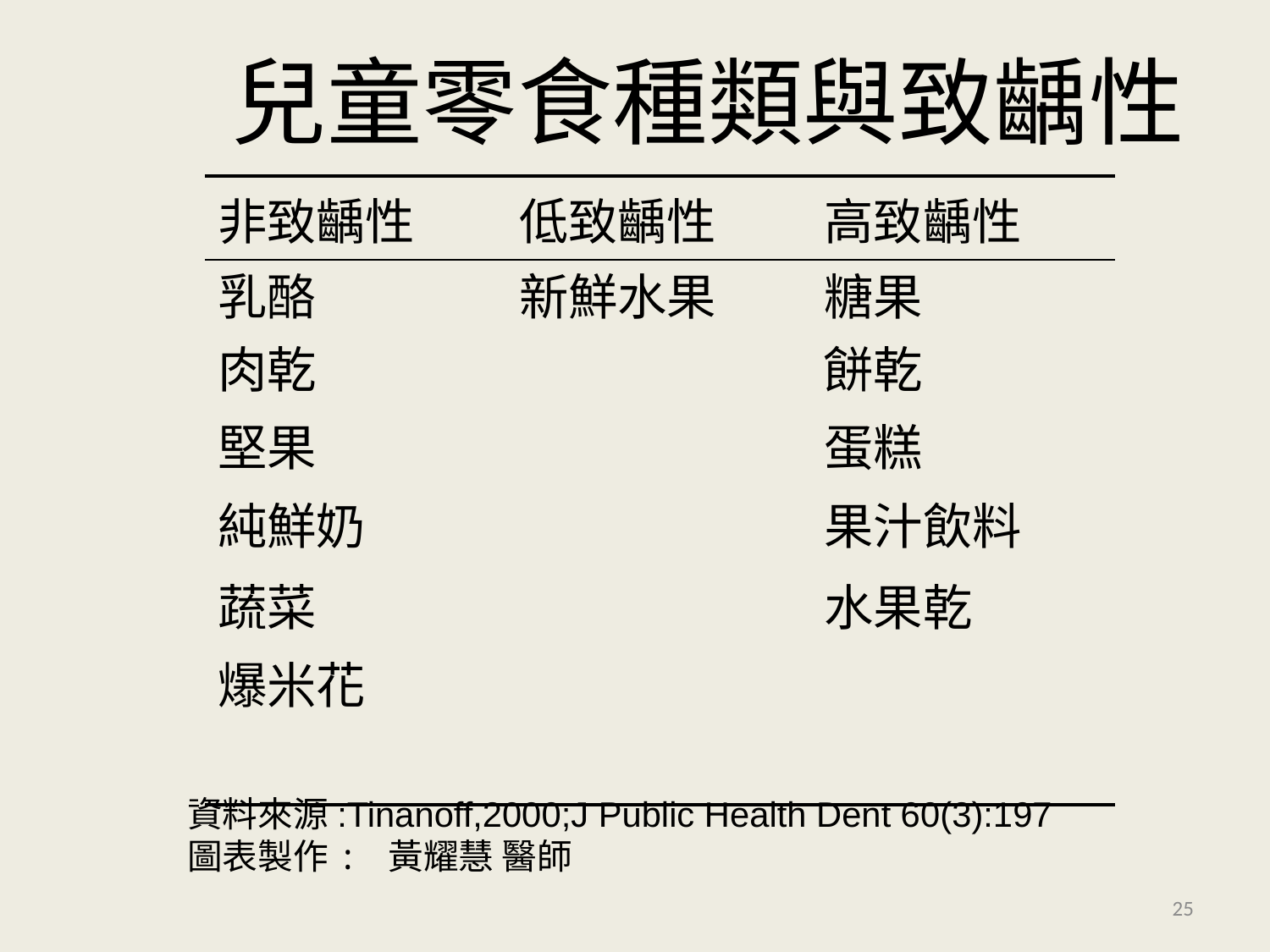

# 兒童零食種類與致齲性
| 非致齲性 | 低致齲性 | 高致齲性 |
| --- | --- | --- |
| 乳酪 | 新鮮水果 | 糖果 |
| 肉乾 |  | 餅乾 |
| 堅果 |  | 蛋糕 |
| 純鮮奶 |  | 果汁飲料 |
| 蔬菜 |  | 水果乾 |
| 爆米花 |  |  |
|  |  |  |
資料來源:Tinanoff,2000;J Public Health Dent 60(3):197
圖表製作: 黃耀慧 醫師
25